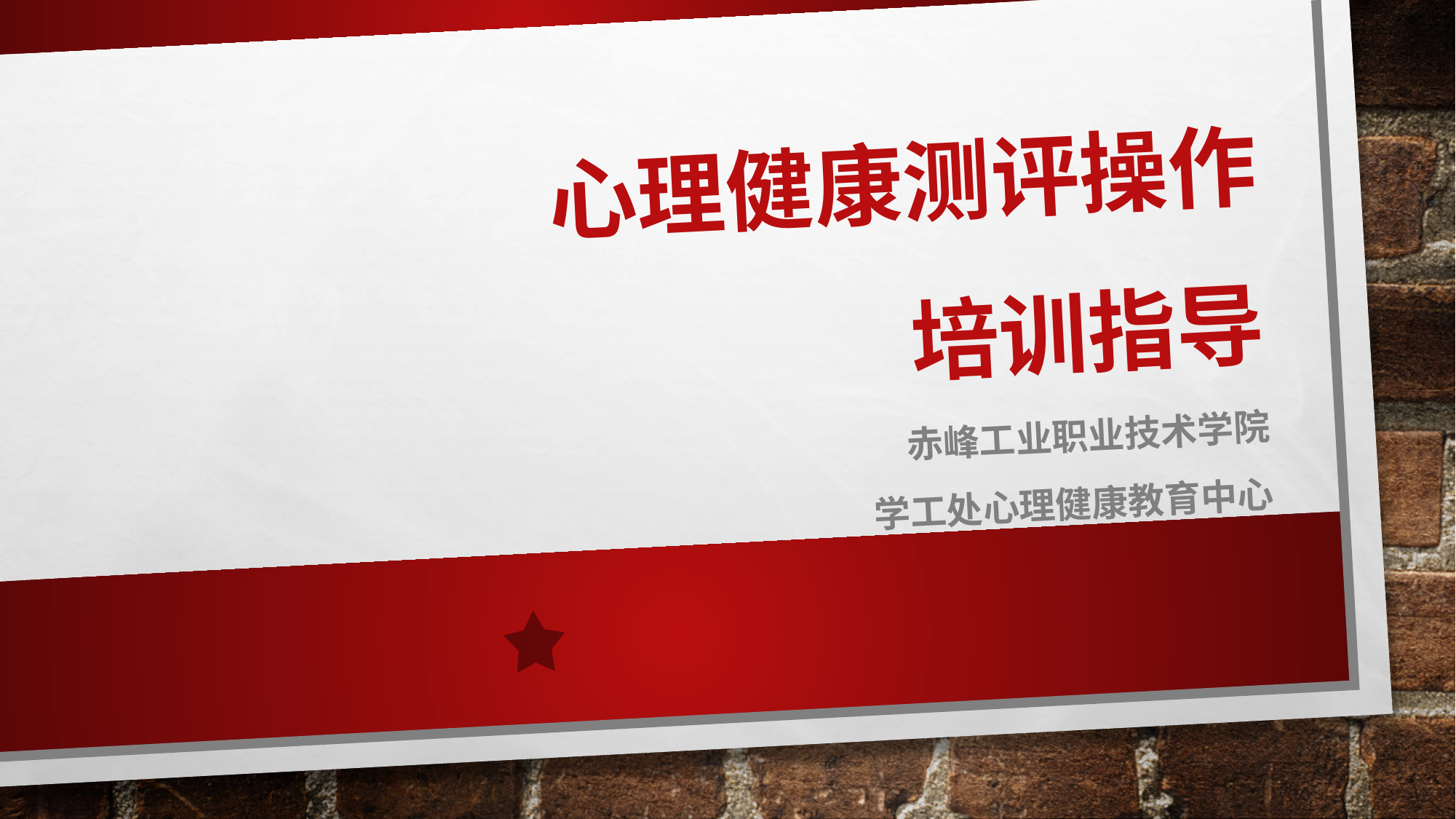

# 心理健康测评操作 培训指导
赤峰工业职业技术学院
学工处心理健康教育中心